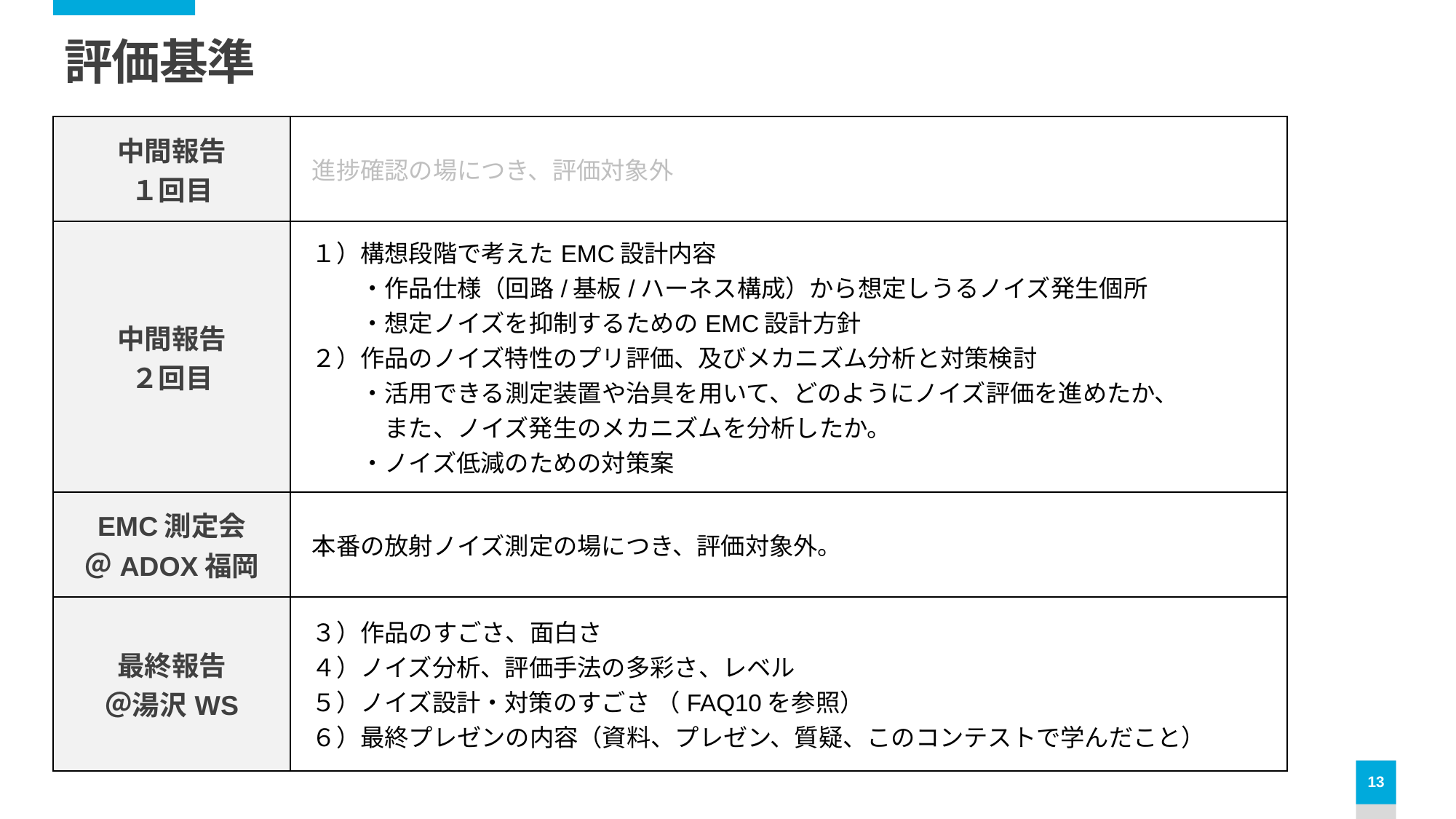

# 評価基準
| 中間報告 １回目 | 進捗確認の場につき、評価対象外 |
| --- | --- |
| 中間報告 ２回目 | １）構想段階で考えたEMC設計内容 　　・作品仕様（回路/基板/ハーネス構成）から想定しうるノイズ発生個所 　　・想定ノイズを抑制するためのEMC設計方針 ２）作品のノイズ特性のプリ評価、及びメカニズム分析と対策検討 　　・活用できる測定装置や治具を用いて、どのようにノイズ評価を進めたか、 　　　また、ノイズ発生のメカニズムを分析したか。 　　・ノイズ低減のための対策案 |
| EMC測定会 ＠ADOX福岡 | 本番の放射ノイズ測定の場につき、評価対象外。 |
| 最終報告 ＠湯沢WS | ３）作品のすごさ、面白さ ４）ノイズ分析、評価手法の多彩さ、レベル ５）ノイズ設計・対策のすごさ （FAQ10を参照） ６）最終プレゼンの内容（資料、プレゼン、質疑、このコンテストで学んだこと） |